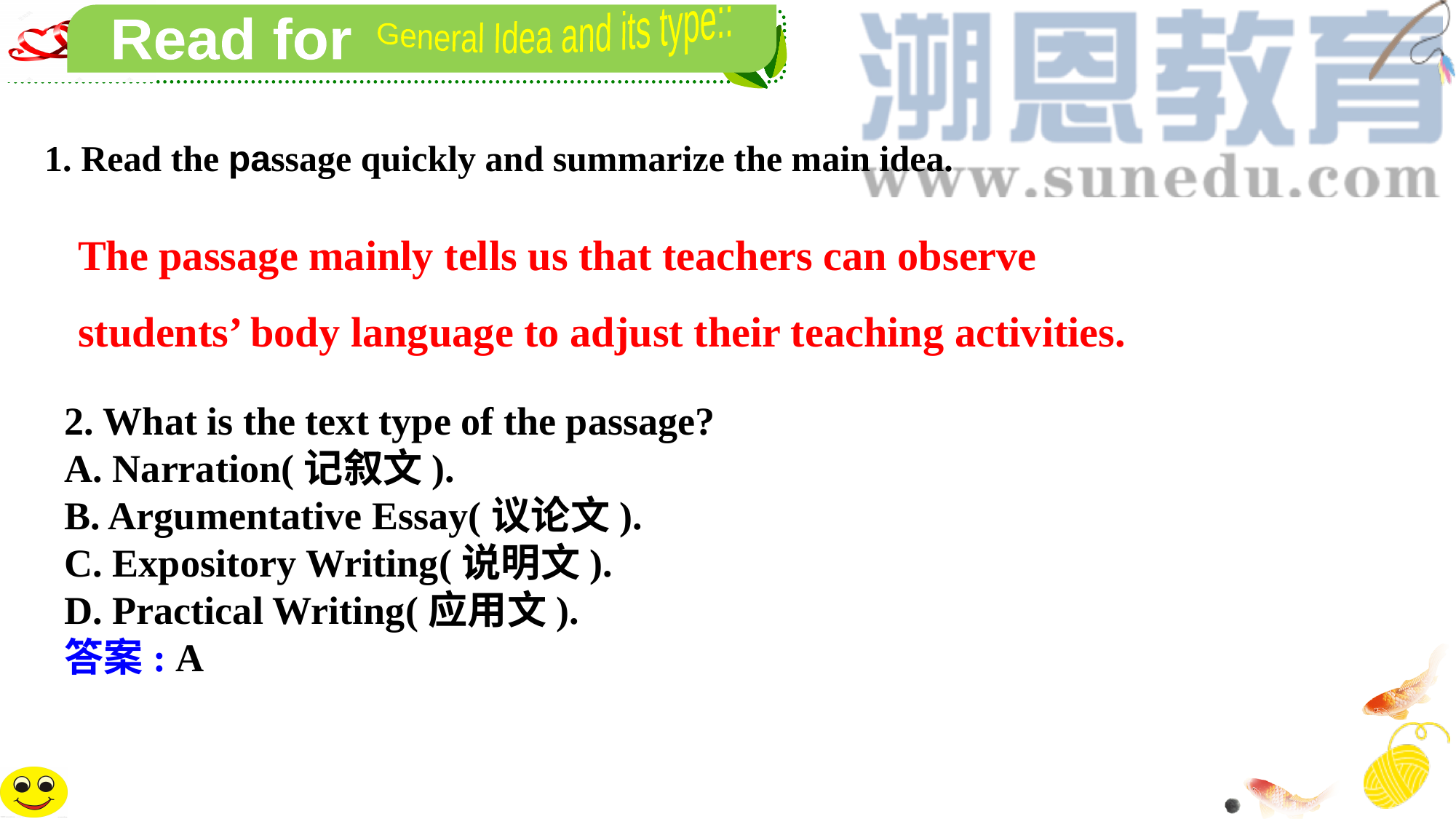

General Idea and its type::
Read for

1. Read the passage quickly and summarize the main idea.
The passage mainly tells us that teachers can observe
students’ body language to adjust their teaching activities.
2. What is the text type of the passage?
A. Narration(记叙文).
B. Argumentative Essay(议论文).
C. Expository Writing(说明文).
D. Practical Writing(应用文).
答案: A